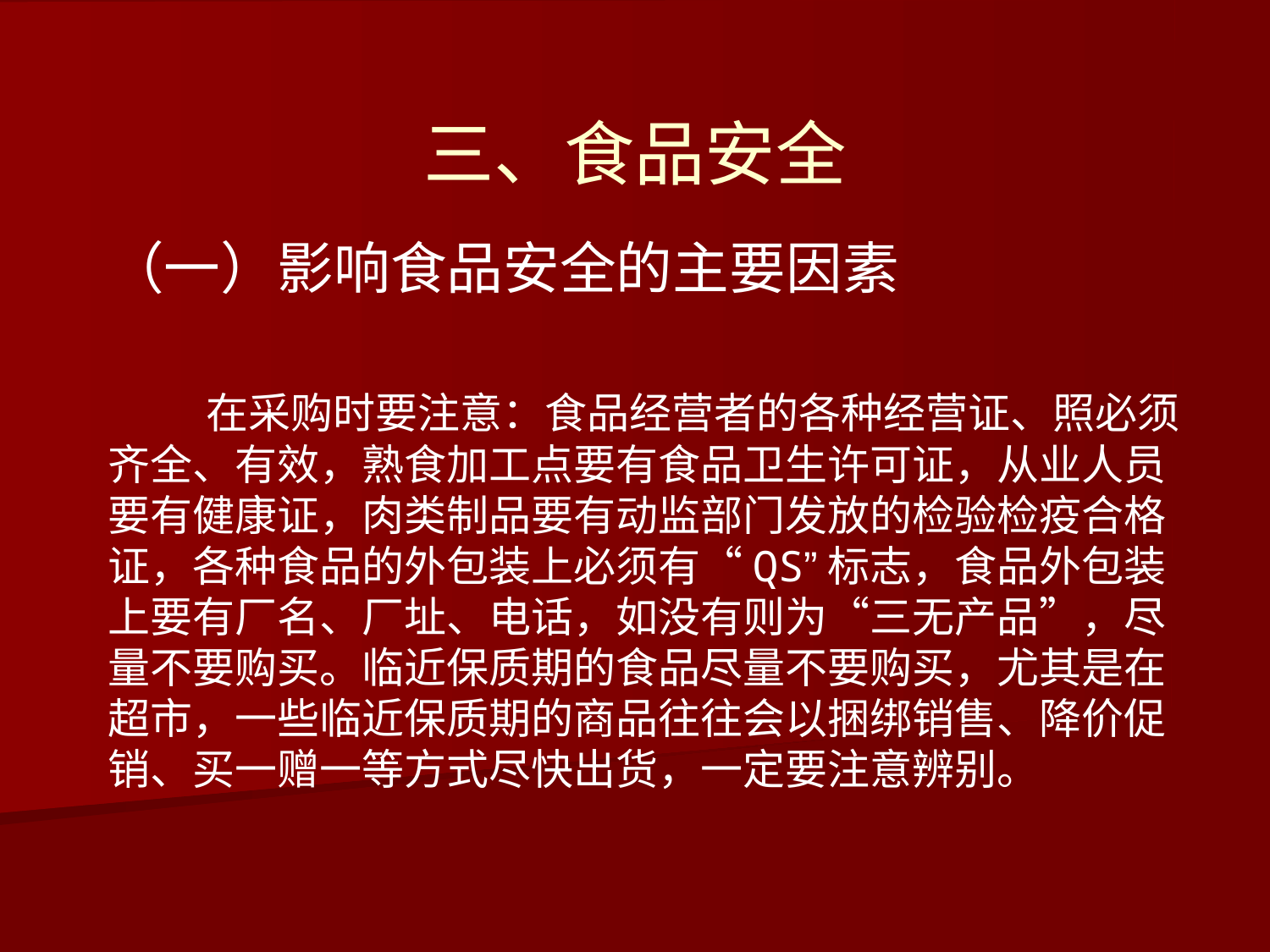

# 三、食品安全
（一）影响食品安全的主要因素

　　在采购时要注意：食品经营者的各种经营证、照必须齐全、有效，熟食加工点要有食品卫生许可证，从业人员要有健康证，肉类制品要有动监部门发放的检验检疫合格证，各种食品的外包装上必须有“QS”标志，食品外包装上要有厂名、厂址、电话，如没有则为“三无产品”，尽量不要购买。临近保质期的食品尽量不要购买，尤其是在超市，一些临近保质期的商品往往会以捆绑销售、降价促销、买一赠一等方式尽快出货，一定要注意辨别。

37